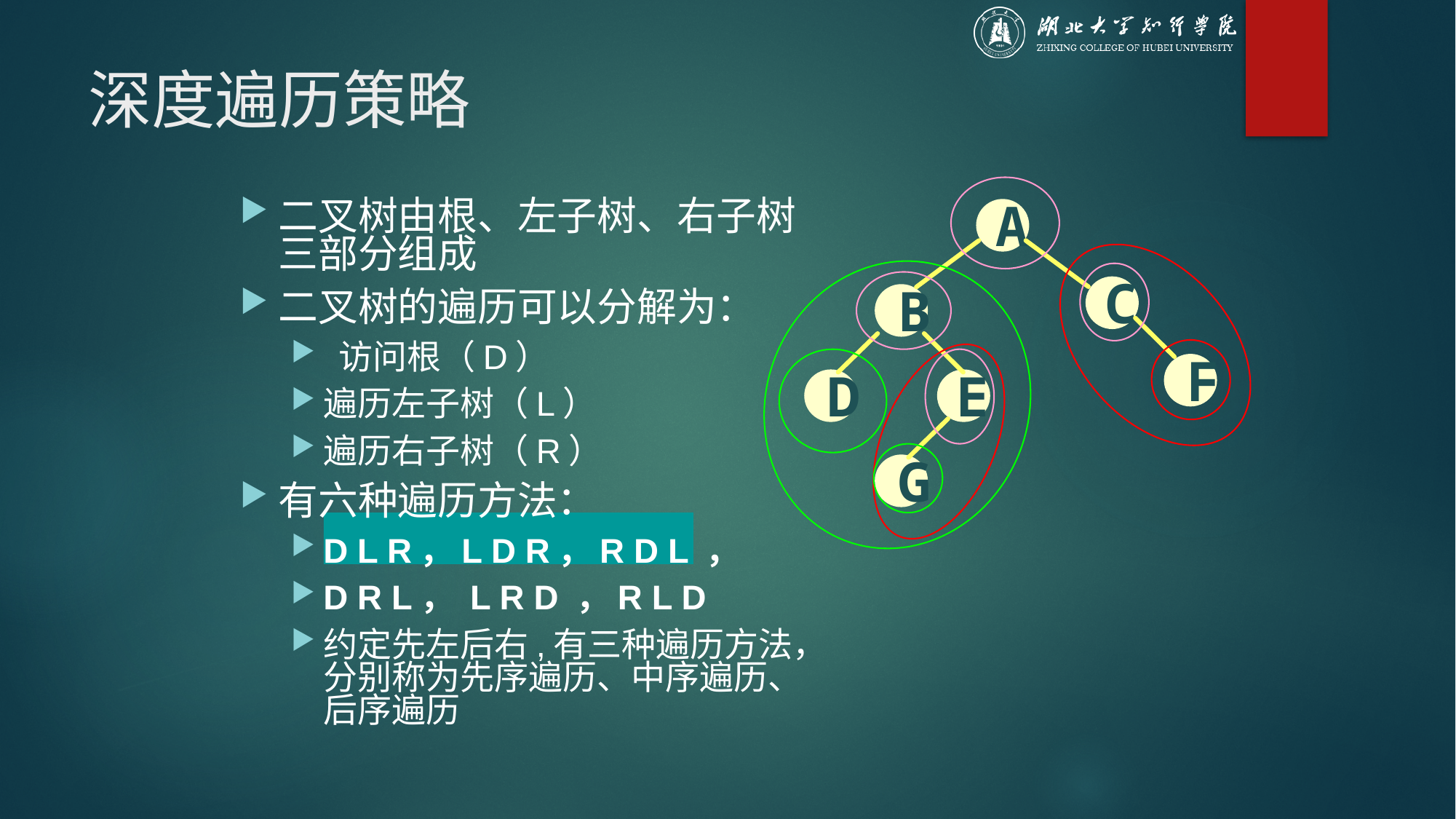

# 深度遍历策略

 A

 C

 B

 F

 D

 E

 G

二叉树由根、左子树、右子树三部分组成
二叉树的遍历可以分解为：
 访问根（D）
遍历左子树（L）
遍历右子树（R）
有六种遍历方法：
D L R，L D R，R D L ，
D R L， L R D ，R L D
约定先左后右,有三种遍历方法，分别称为先序遍历、中序遍历、后序遍历